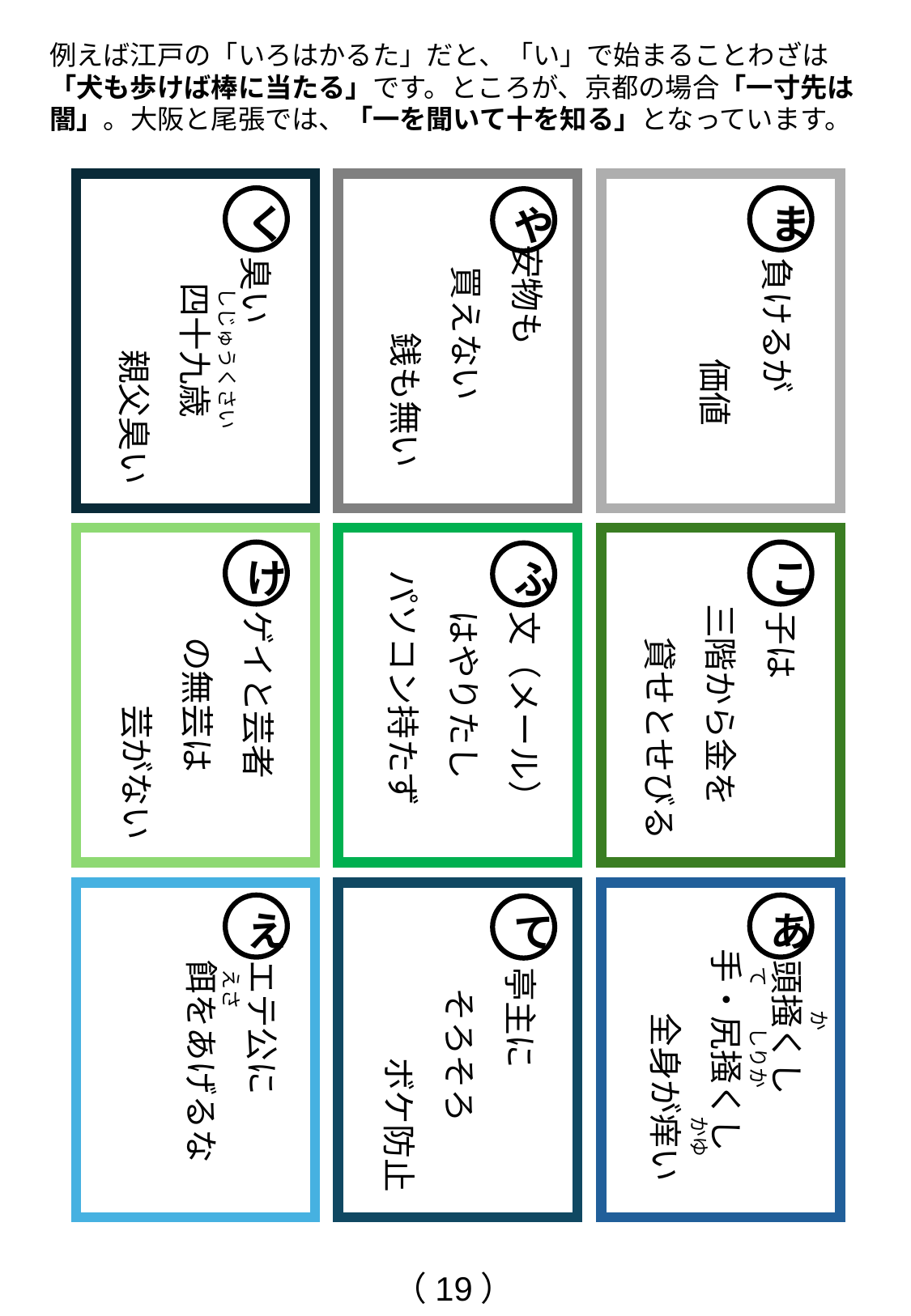

例えば江戸の「いろはかるた」だと、「い」で始まることわざは「犬も歩けば棒に当たる」です。ところが、京都の場合「一寸先は闇」。大阪と尾張では、「一を聞いて十を知る」となっています。

く
ま
や
     安物も
買えない
銭も無い
　  負けるが
価値
　 臭い
四十九歳
親父臭い
しじゅうくさい

け
こ
ふ
　 ゲイと芸者
の無芸は
芸がない
　 子は
三階から金を
貸せとせびる
　 文（メール）
はやりたし
パソコン持たず

え
あ
て
　 エテ公に
餌をあげるな

　  亭主に
そろそろ
ボケ防止
　 頭掻くし
手・尻掻くし
全身が痒い
て　　しりか
えさ
か
かゆ
（19）